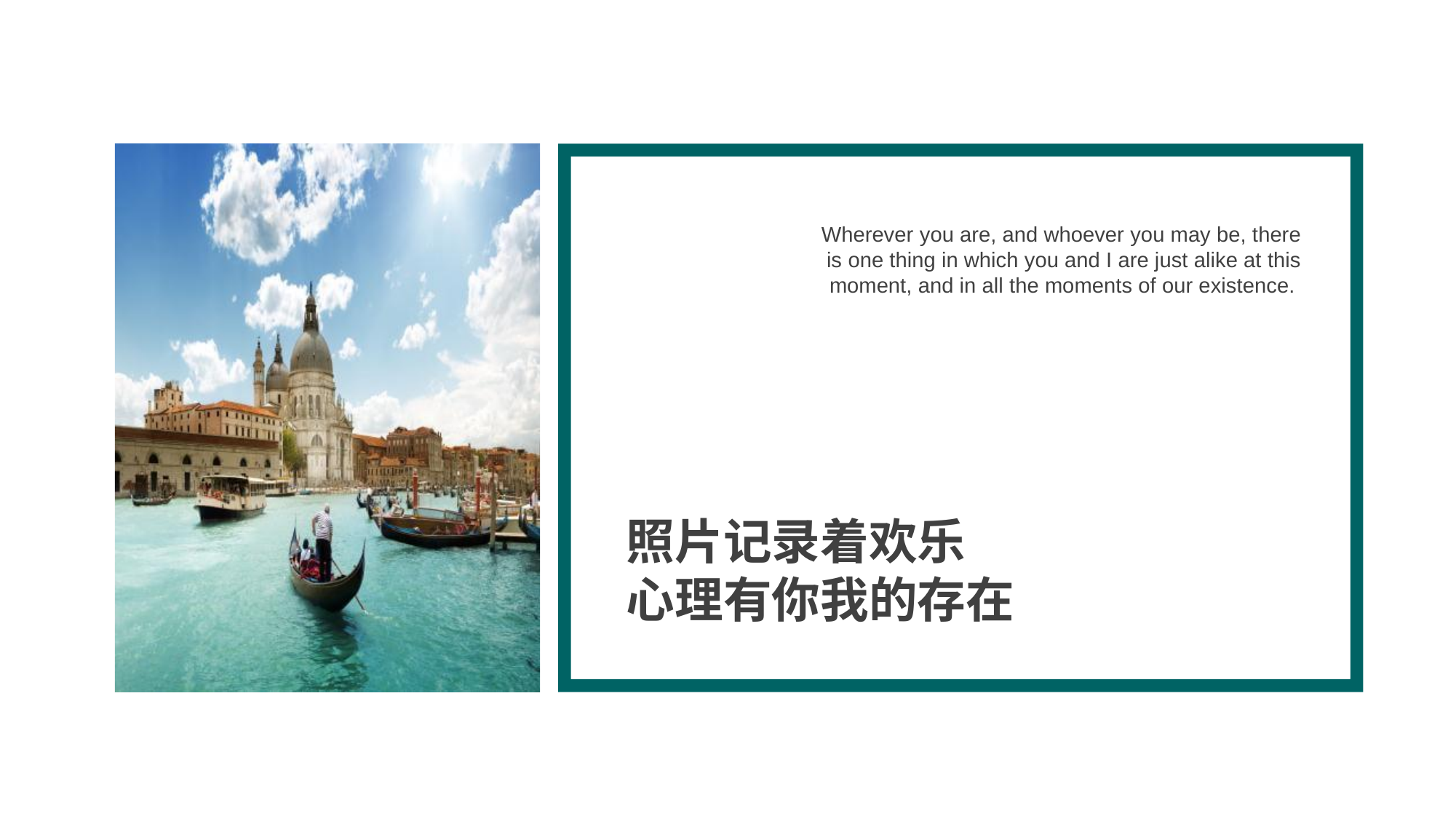

Wherever you are, and whoever you may be, there is one thing in which you and I are just alike at this moment, and in all the moments of our existence.
照片记录着欢乐
心理有你我的存在